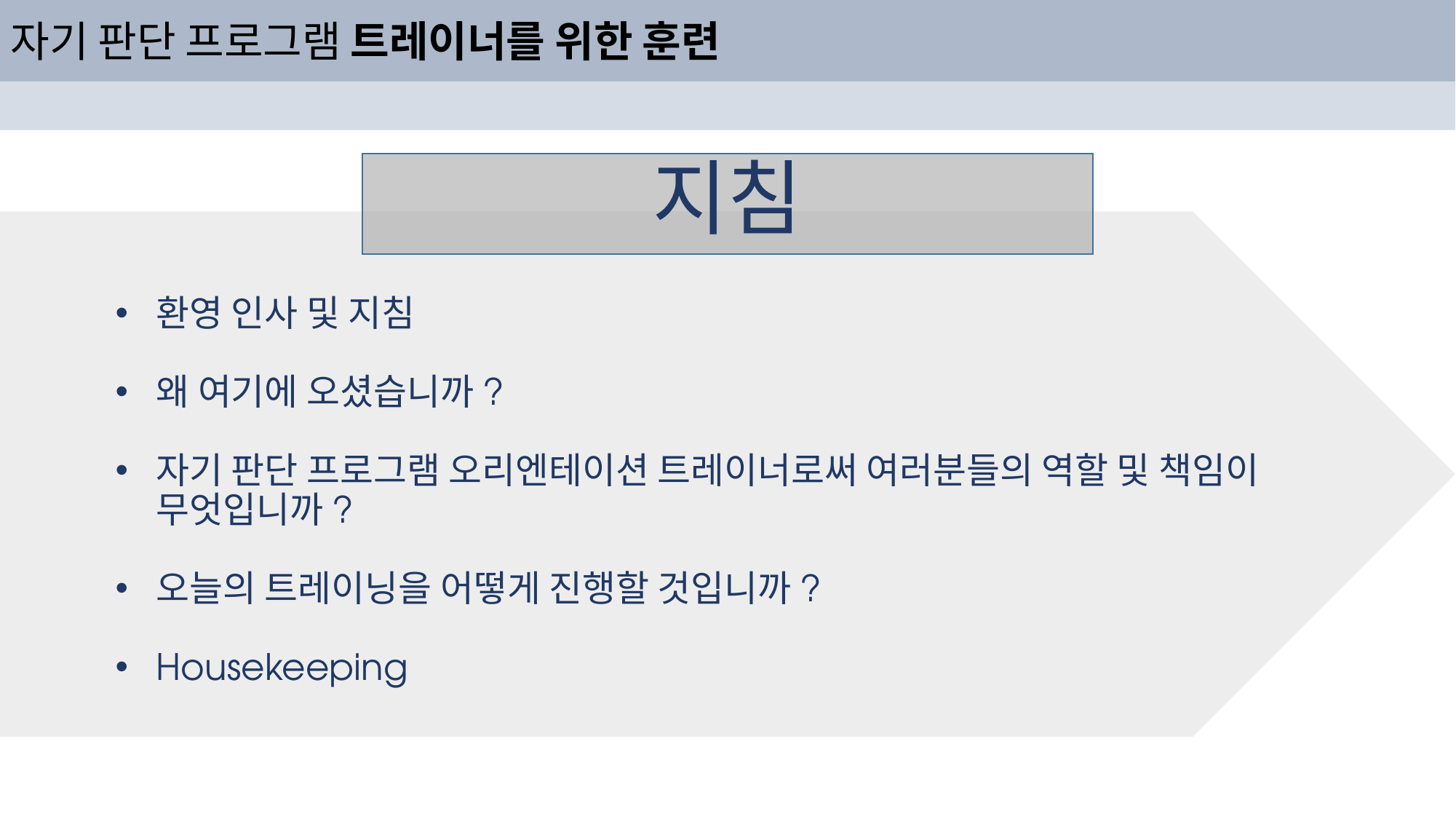

자기 판단 프로그램 트레이너를 위한 훈련

지침

환영 인사 및 지침

왜 여기에 오셨습니까?

자기 판단 프로그램 오리엔테이션 트레이너로써 여러분들의 역할 및 책임이 무엇입니까?

오늘의 트레이닝을 어떻게 진행할 것입니까?

Housekeeping